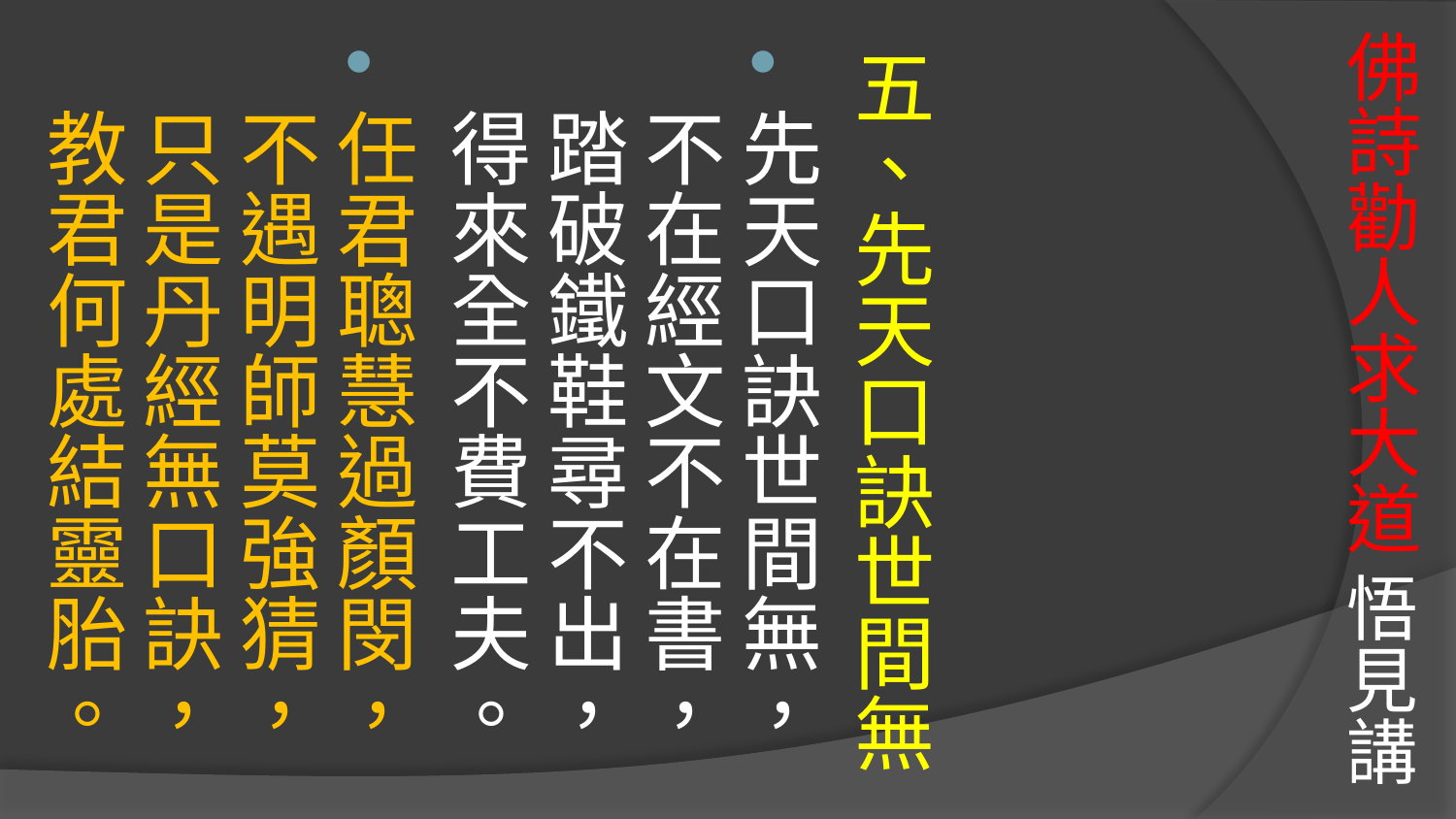

# 佛詩勸人求大道 悟見講
五、先天口訣世間無
先天口訣世間無，不在經文不在書，
踏破鐵鞋尋不出，得來全不費工夫。
任君聰慧過顏閔，不遇明師莫強猜，
只是丹經無口訣，教君何處結靈胎。